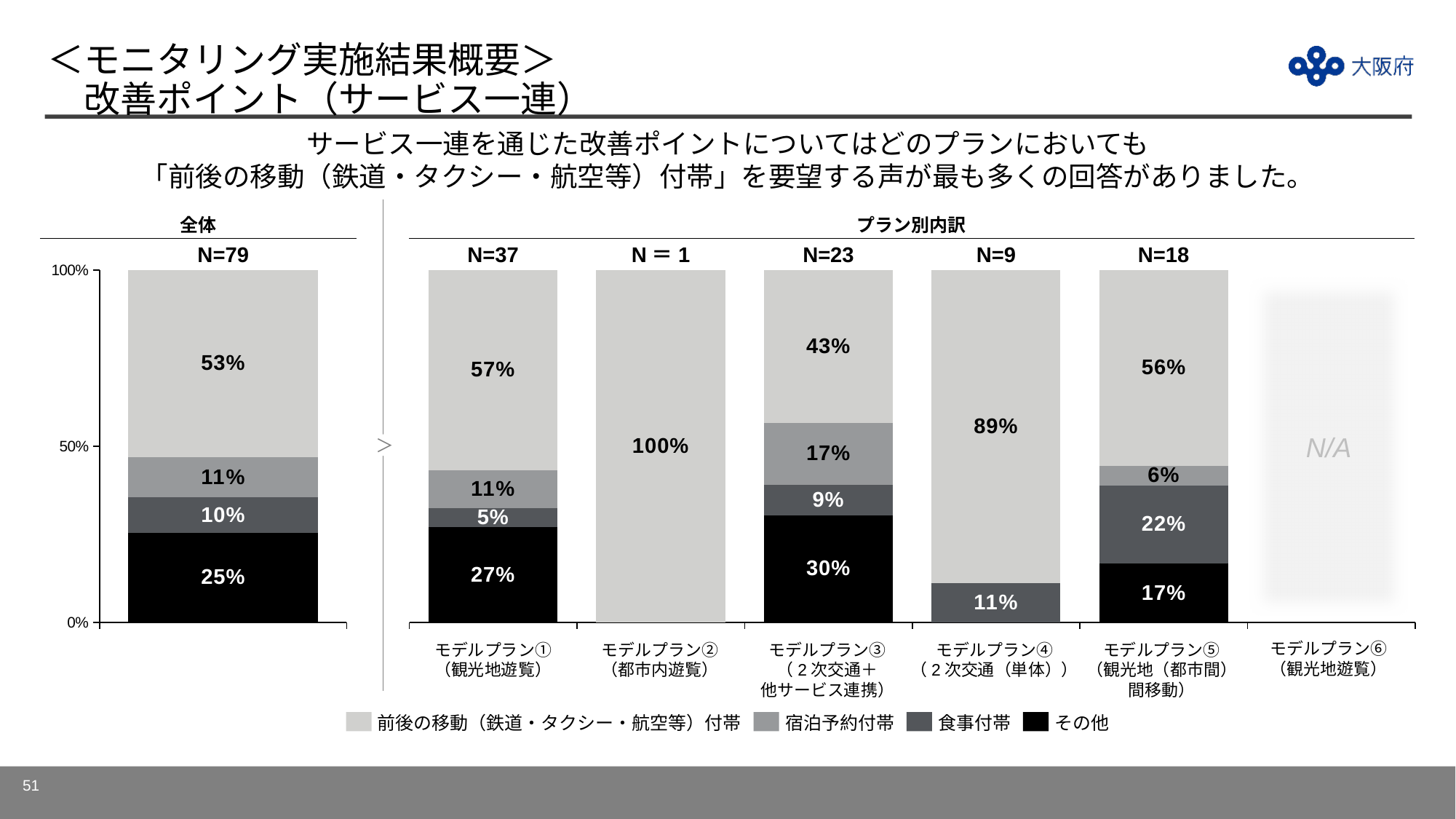

# ＜モニタリング実施結果概要＞ 　改善ポイント（サービス一連）
サービス一連を通じた改善ポイントについてはどのプランにおいても
「前後の移動（鉄道・タクシー・航空等）付帯」を要望する声が最も多くの回答がありました。
全体
プラン別内訳

### Chart

| Category |  |  |  |  |
|---|---|---|---|---|

### Chart

| Category |  |  |  |  |
|---|---|---|---|---|
N=79
N=37
N＝1
N=23
N=9
N=18
N/A
＞
モデルプラン⑥
（観光地遊覧）
モデルプラン①
（観光地遊覧）
モデルプラン②
（都市内遊覧）
モデルプラン③
（2次交通＋
他サービス連携）
モデルプラン④
（2次交通（単体））
モデルプラン⑤
（観光地（都市間）
間移動）
前後の移動（鉄道・タクシー・航空等）付帯
宿泊予約付帯
食事付帯
その他